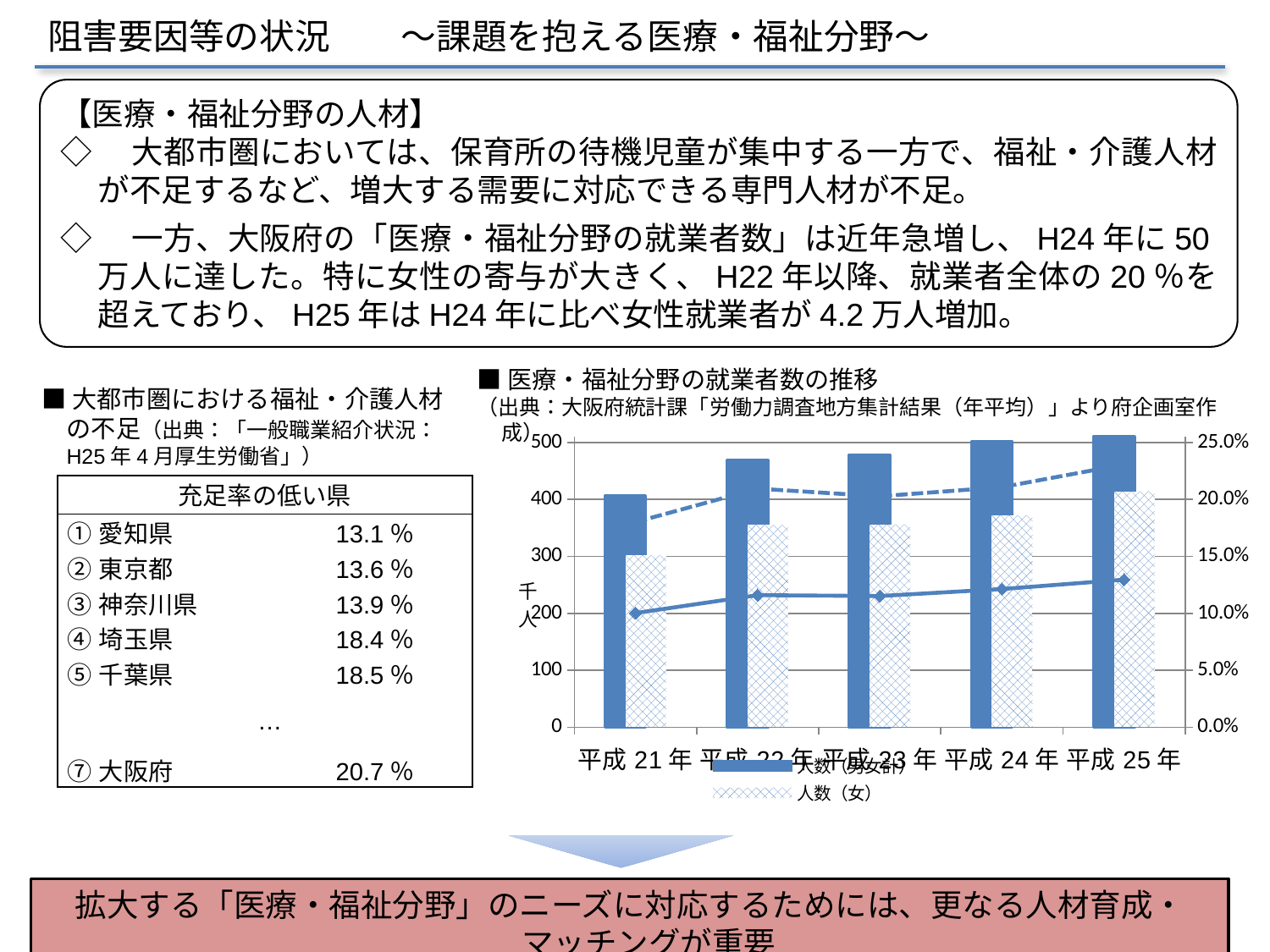

阻害要因等の状況　　～課題を抱える医療・福祉分野～
【医療・福祉分野の人材】
◇　大都市圏においては、保育所の待機児童が集中する一方で、福祉・介護人材が不足するなど、増大する需要に対応できる専門人材が不足。
◇　一方、大阪府の「医療・福祉分野の就業者数」は近年急増し、H24年に50万人に達した。特に女性の寄与が大きく、H22年以降、就業者全体の20％を超えており、H25年はH24年に比べ女性就業者が4.2万人増加。
■医療・福祉分野の就業者数の推移
（出典：大阪府統計課「労働力調査地方集計結果（年平均）」より府企画室作成）
■大都市圏における福祉・介護人材の不足（出典：「一般職業紹介状況：H25年4月厚生労働省」）

### Chart

| Category | 人数（男女計） | 人数（女） | 就業者全体に占める割合（男女計） | 就業者全体に占める割合（女） |
|---|---|---|---|---|
| 平成21年 | 407.0 | 302.0 | 0.10022162029056883 | 0.1800834824090638 |
| 平成22年 | 469.0 | 355.0 | 0.11597428288822947 | 0.20943952802359883 |
| 平成23年 | 478.0 | 356.0 | 0.115152975186702 | 0.20273348519362186 |
| 平成24年 | 501.0 | 372.0 | 0.12130750605326876 | 0.21076487252124645 |
| 平成25年 | 545.0 | 414.0 | 0.12957679505468378 | 0.23064066852367687 |
| 充足率の低い県 |  |
| --- | --- |
| ①愛知県 | 13.1％ |
| ②東京都 | 13.6％ |
| ③神奈川県 | 13.9％ |
| ④埼玉県 | 18.4％ |
| ⑤千葉県 | 18.5％ |
| … |  |
| ⑦大阪府 | 20.7％ |

拡大する「医療・福祉分野」のニーズに対応するためには、更なる人材育成・マッチングが重要